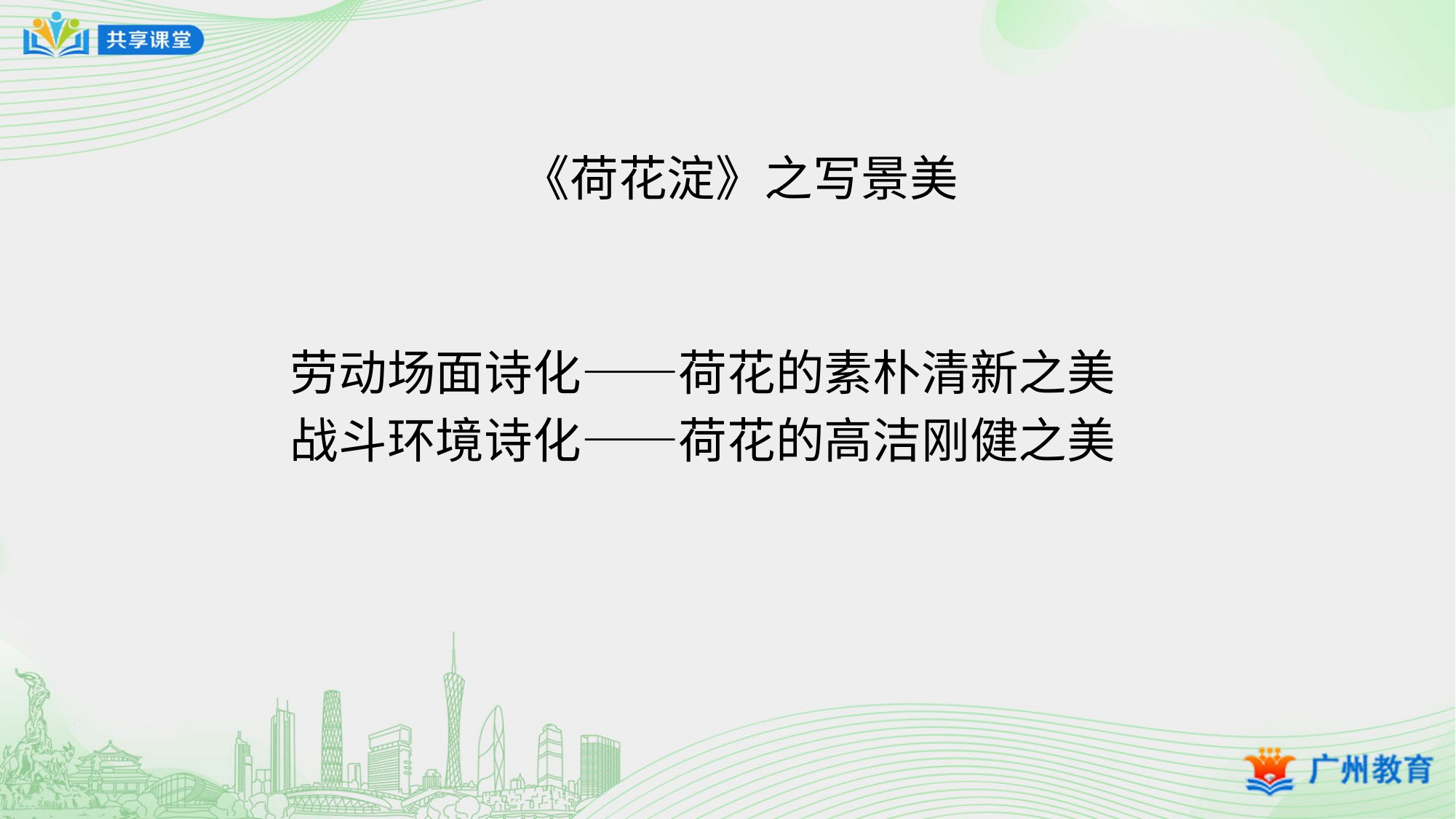

# 《荷花淀》之写景美
劳动场面诗化——荷花的素朴清新之美
战斗环境诗化——荷花的高洁刚健之美